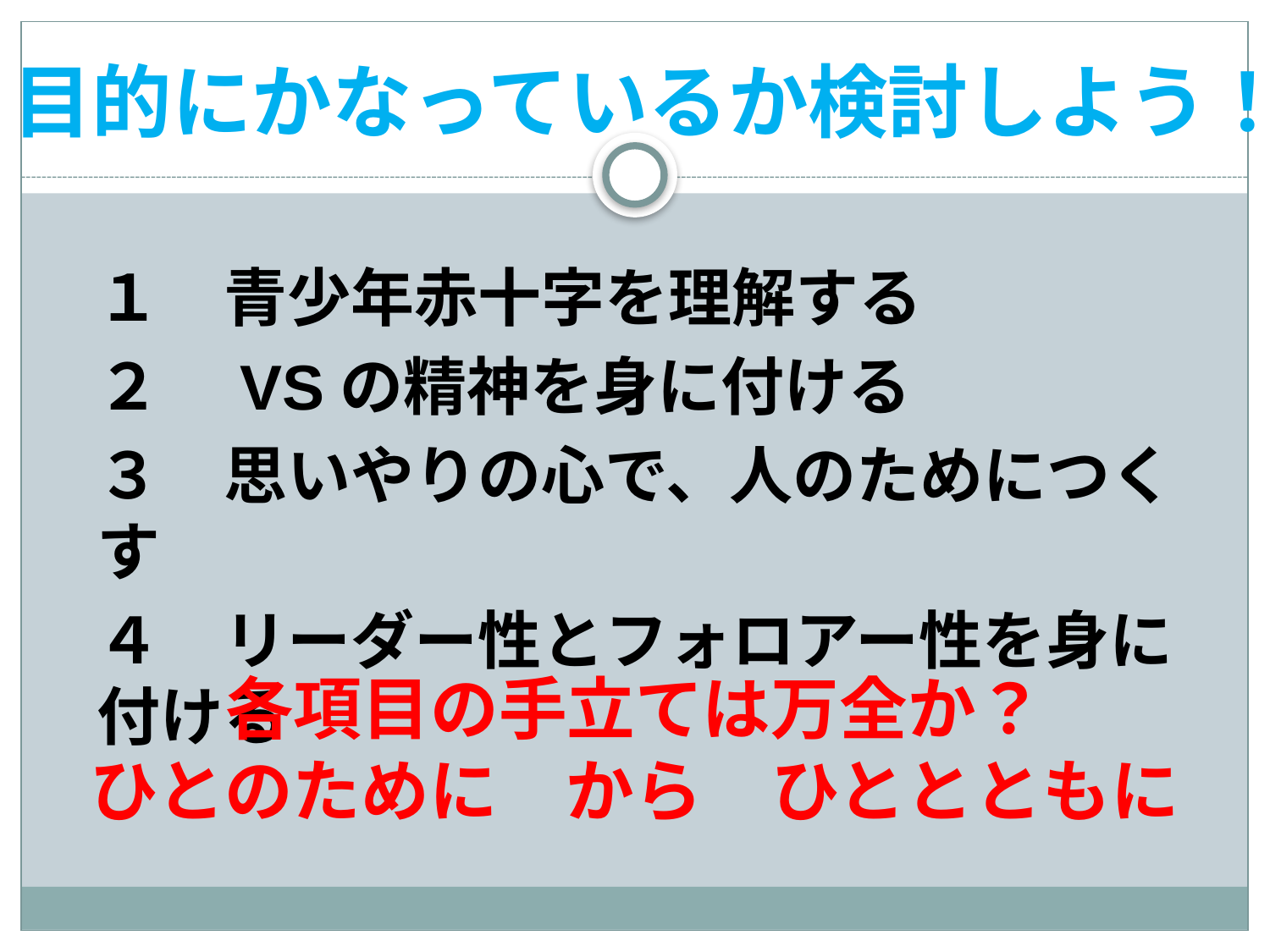

# 目的にかなっているか検討しよう！
１　青少年赤十字を理解する
２　VSの精神を身に付ける
３　思いやりの心で、人のためにつくす
４　リーダー性とフォロアー性を身に付ける
各項目の手立ては万全か？
ひとのために　から　ひととともに